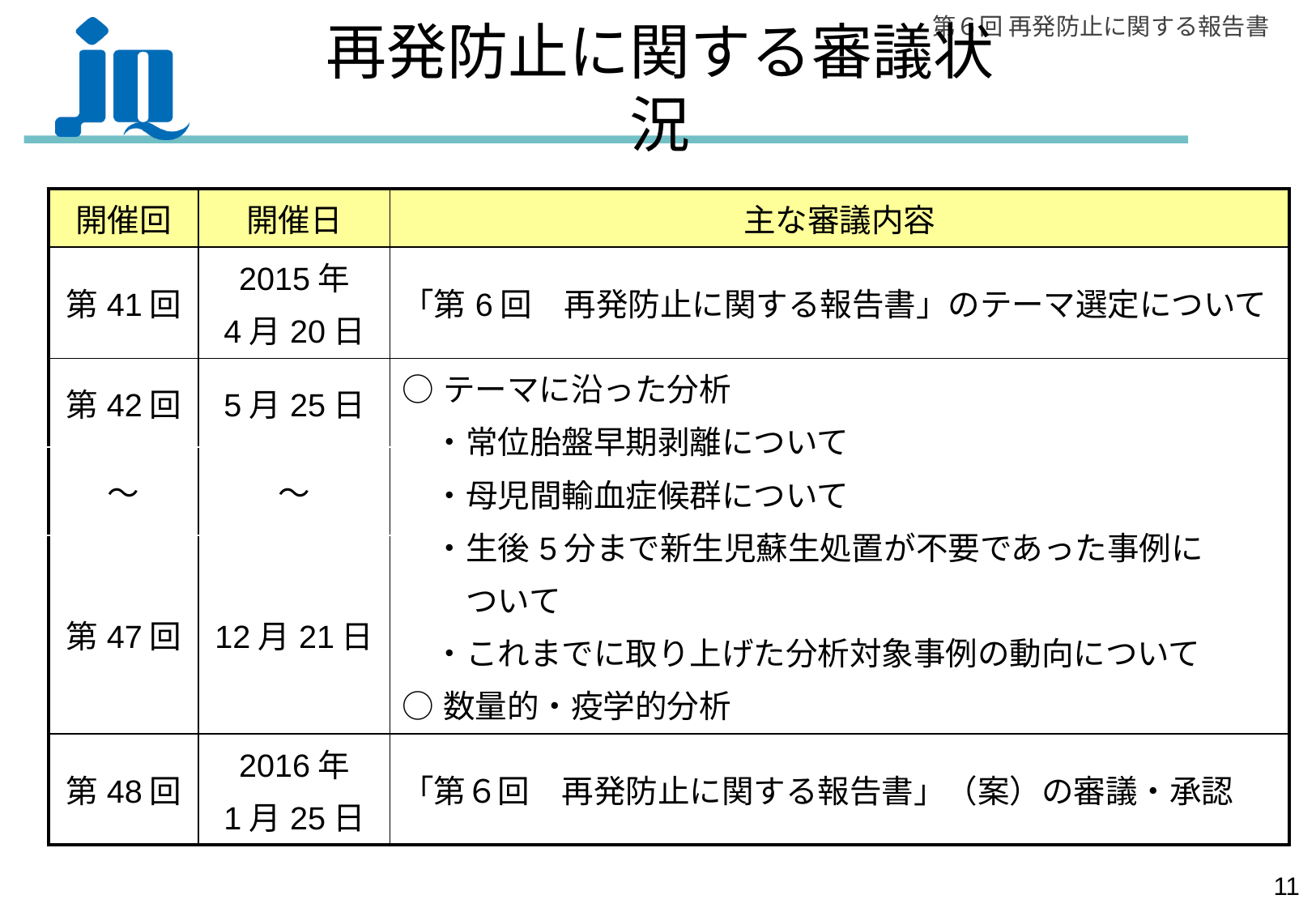

# 再発防止に関する審議状況
| 開催回 | 開催日 | 主な審議内容 |
| --- | --- | --- |
| 第41回 | 2015年 4月20日 | 「第6回　再発防止に関する報告書」のテーマ選定について |
| 第42回 | 5月25日 | ○テーマに沿った分析 　・常位胎盤早期剥離について 　・母児間輸血症候群について 　・生後5分まで新生児蘇生処置が不要であった事例に 　　ついて 　・これまでに取り上げた分析対象事例の動向について ○数量的・疫学的分析 |
| ～ | ～ |  |
| 第47回 | 12月21日 |  |
| 第48回 | 2016年 1月25日 | 「第６回　再発防止に関する報告書」（案）の審議・承認 |
11